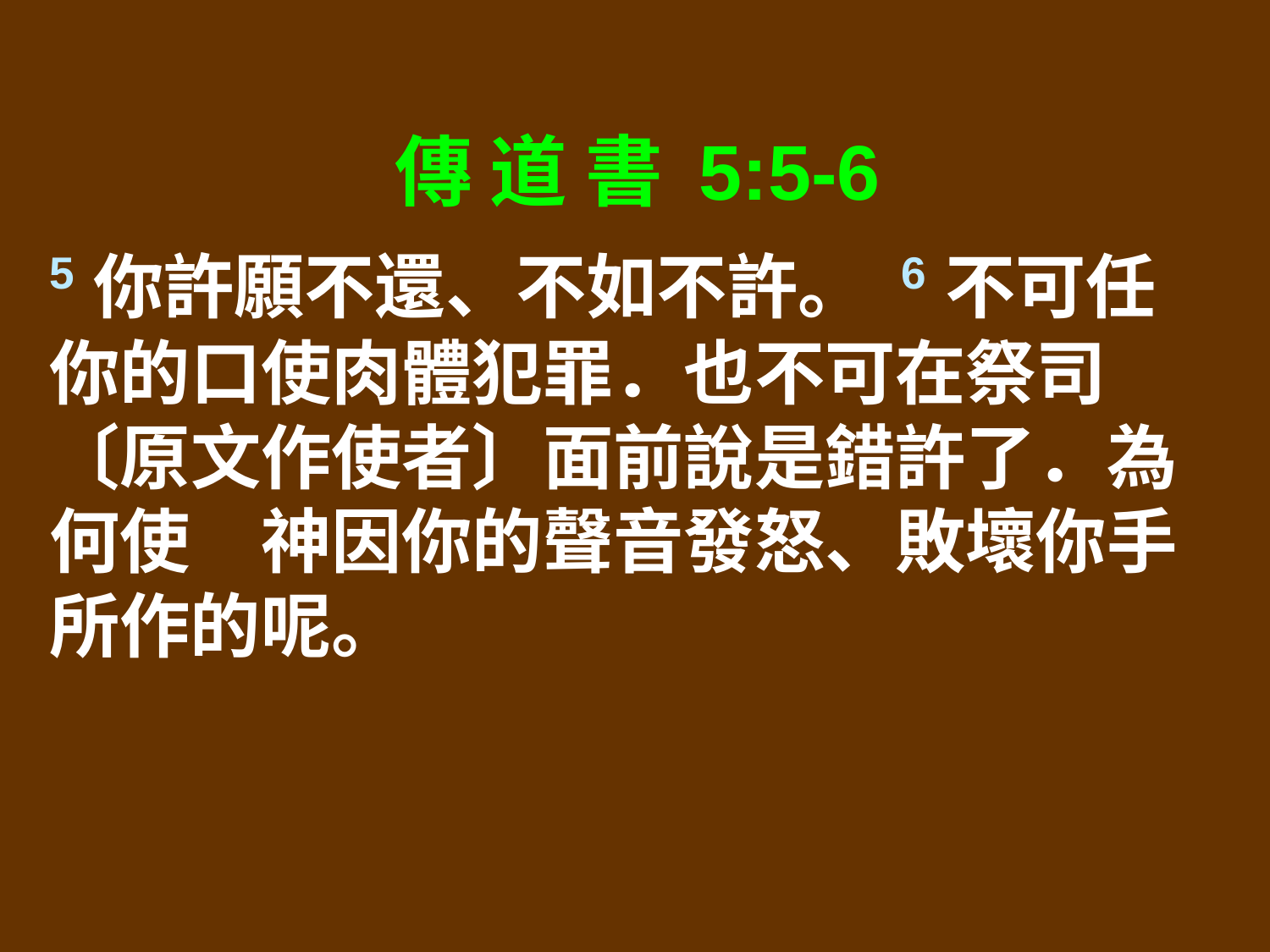

傳 道 書 5:5-6
5你許願不還、不如不許。 6不可任你的口使肉體犯罪．也不可在祭司〔原文作使者〕面前說是錯許了．為何使　神因你的聲音發怒、敗壞你手所作的呢。